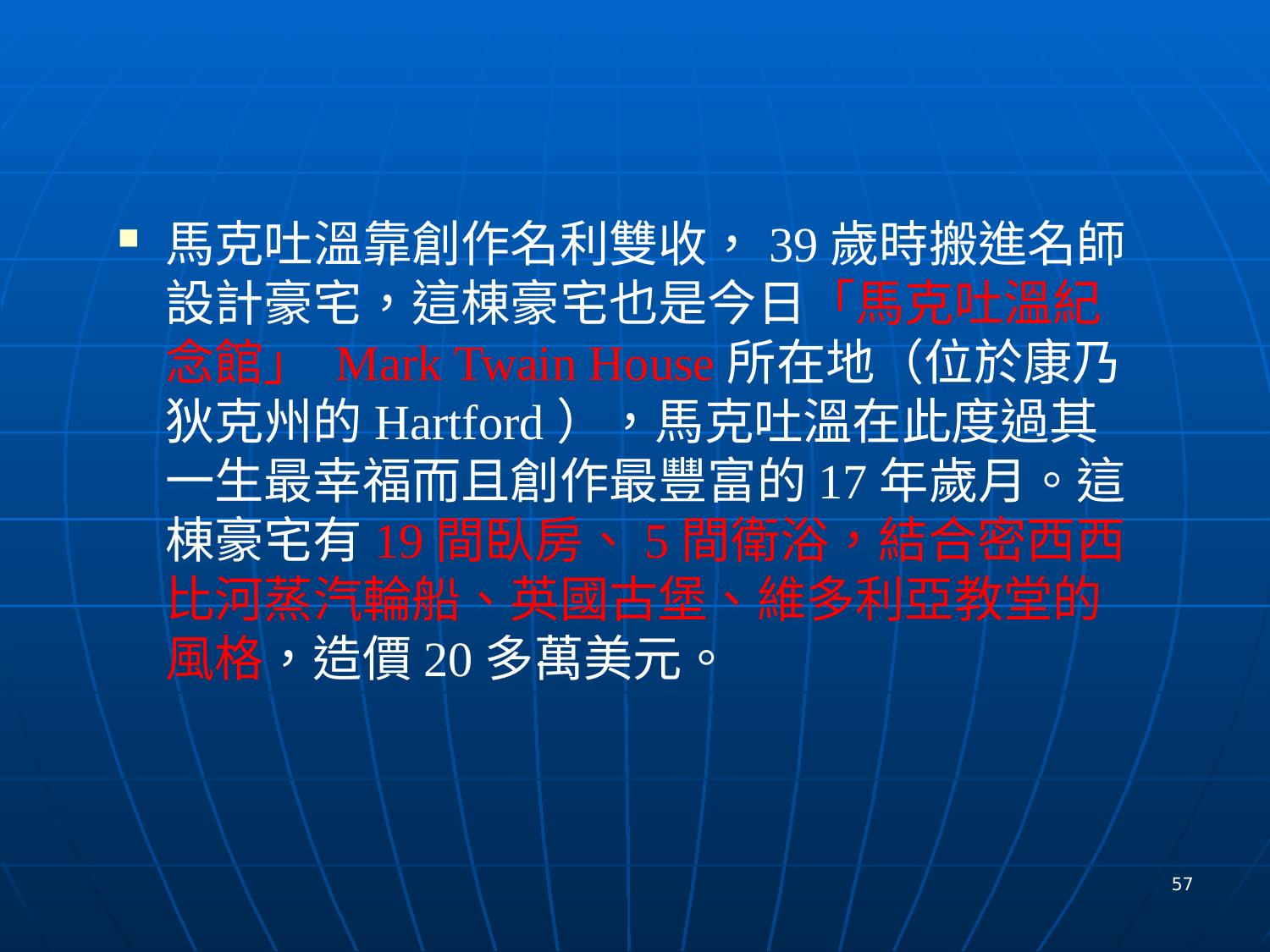

馬克吐溫靠創作名利雙收，39歲時搬進名師設計豪宅，這棟豪宅也是今日「馬克吐溫紀念館」 Mark Twain House所在地（位於康乃狄克州的Hartford），馬克吐溫在此度過其一生最幸福而且創作最豐富的17年歲月。這棟豪宅有19間臥房、5間衛浴，結合密西西比河蒸汽輪船、英國古堡、維多利亞教堂的風格，造價20多萬美元。
57